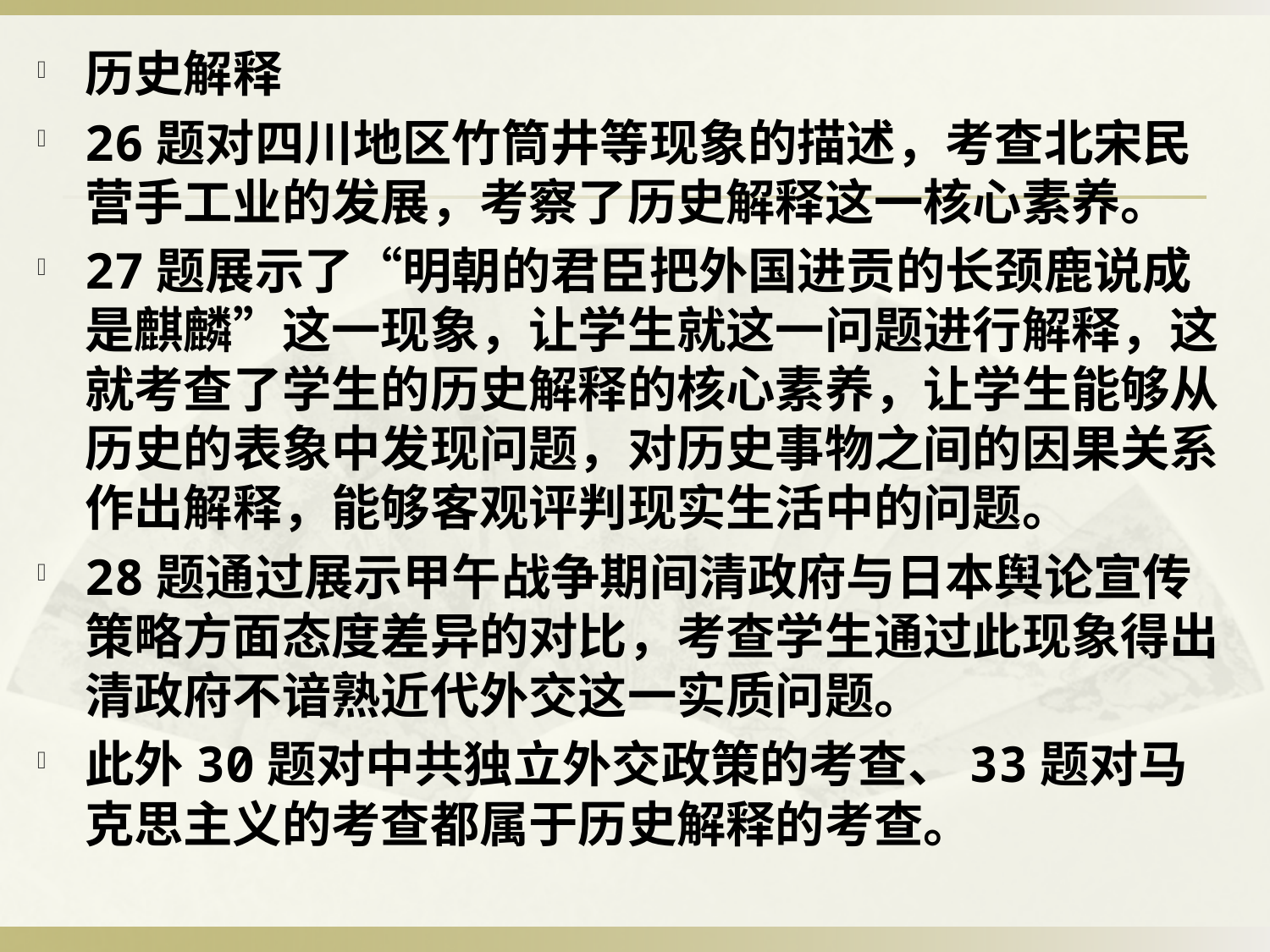

历史解释
26题对四川地区竹筒井等现象的描述，考查北宋民营手工业的发展，考察了历史解释这一核心素养。
27题展示了“明朝的君臣把外国进贡的长颈鹿说成是麒麟”这一现象，让学生就这一问题进行解释，这就考查了学生的历史解释的核心素养，让学生能够从历史的表象中发现问题，对历史事物之间的因果关系作出解释，能够客观评判现实生活中的问题。
28题通过展示甲午战争期间清政府与日本舆论宣传策略方面态度差异的对比，考查学生通过此现象得出清政府不谙熟近代外交这一实质问题。
此外30题对中共独立外交政策的考查、33题对马克思主义的考查都属于历史解释的考查。